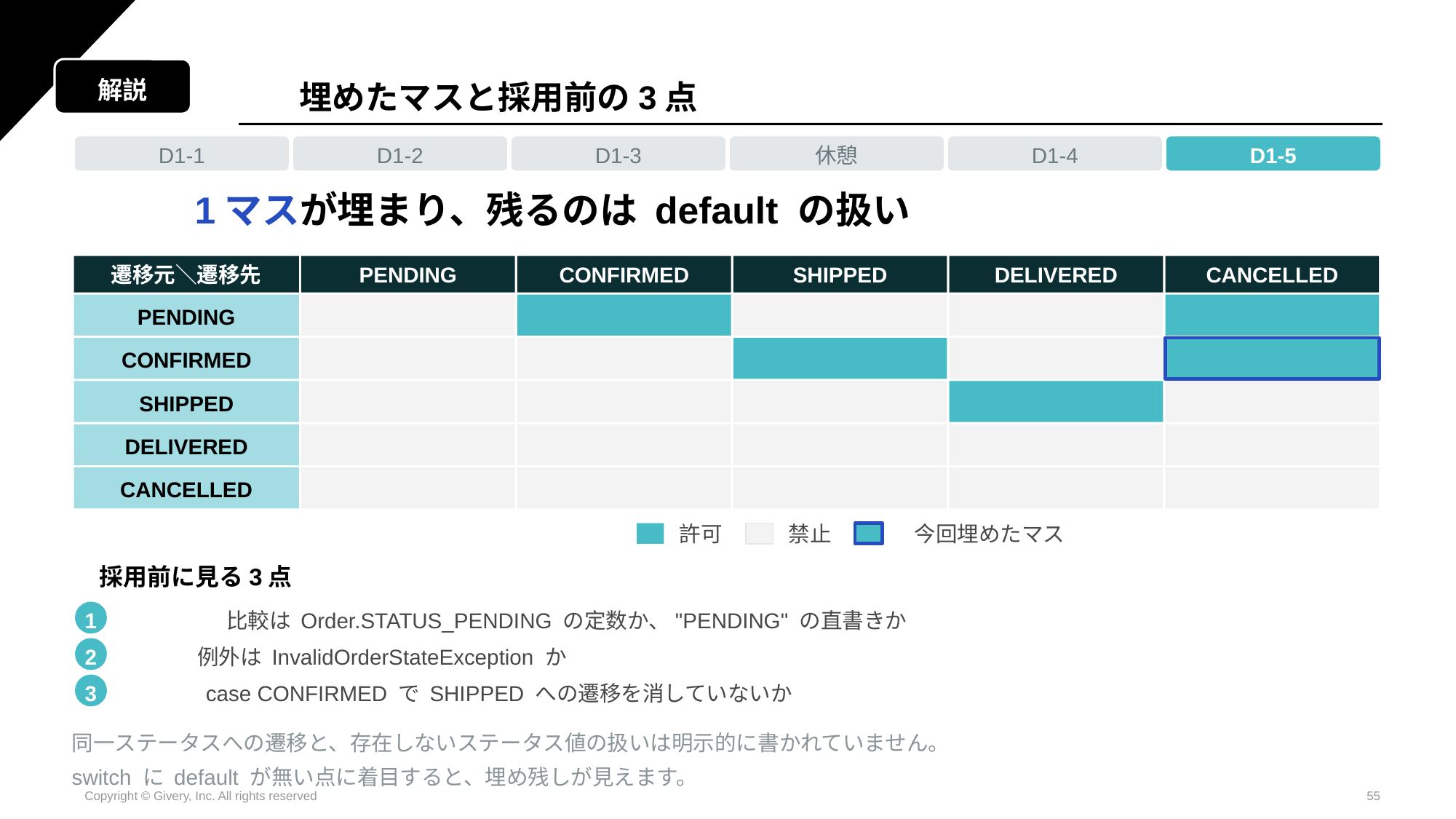

解説
埋めたマスと採用前の3点

D1-1
D1-2
D1-3
休憩
D1-4
D1-5
1マスが埋まり、残るのは default の扱い

遷移元＼遷移先
PENDING
CONFIRMED
SHIPPED
DELIVERED
CANCELLED

PENDING

CONFIRMED

SHIPPED

DELIVERED

CANCELLED
許可
禁止
今回埋めたマス

採用前に見る3点

1
比較は Order.STATUS_PENDING の定数か、"PENDING" の直書きか

2
例外は InvalidOrderStateException か

3
case CONFIRMED で SHIPPED への遷移を消していないか
同一ステータスへの遷移と、存在しないステータス値の扱いは明示的に書かれていません。
switch に default が無い点に着目すると、埋め残しが見えます。
Copyright © Givery, Inc. All rights reserved
55